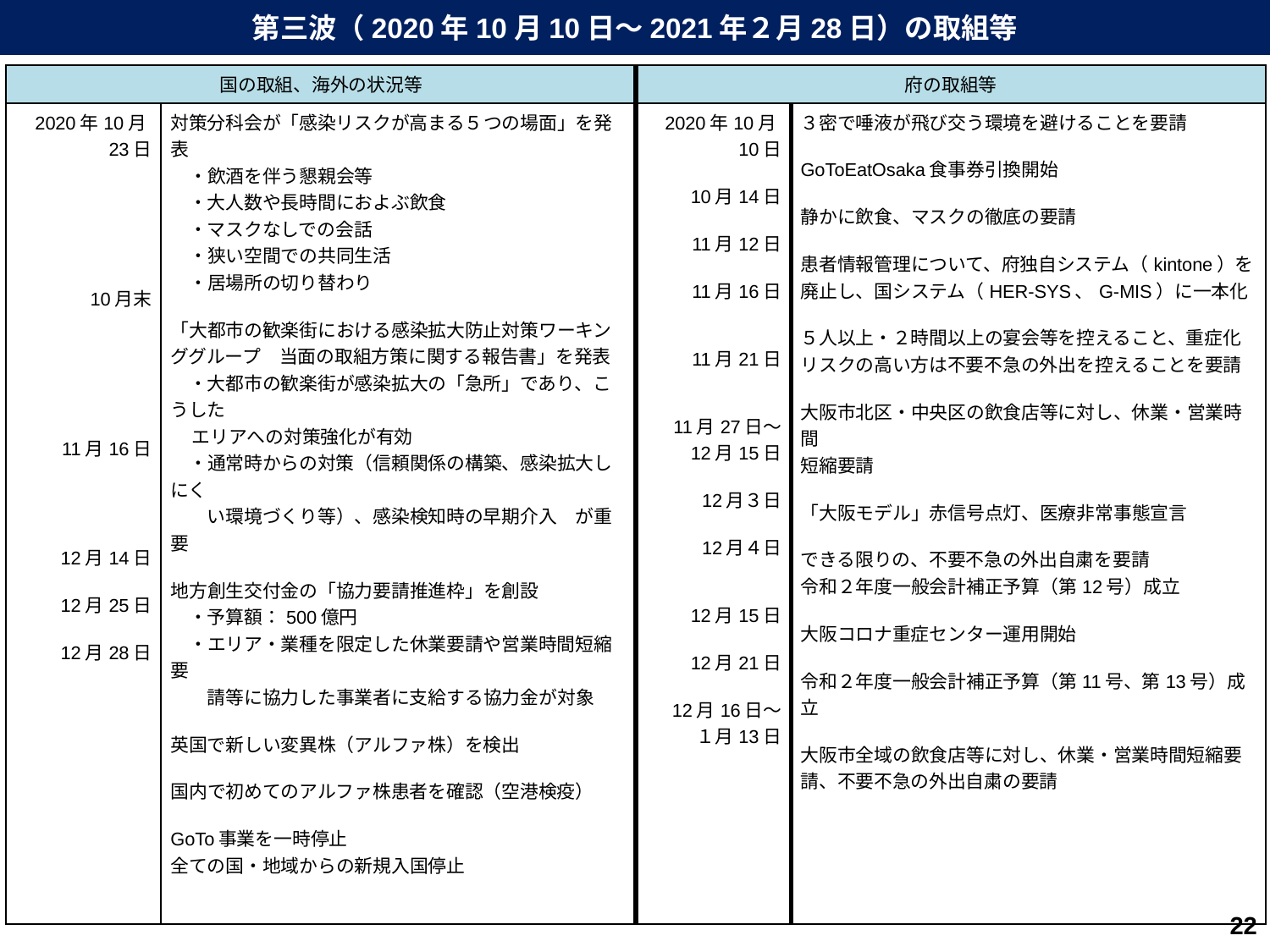

第三波（2020年10月10日～2021年２月28日）の取組等
| 国の取組、海外の状況等 |  | 府の取組等 |  |
| --- | --- | --- | --- |
| 2020年10月23日 10月末 11月16日 12月14日 12月25日 12月28日 | 対策分科会が「感染リスクが高まる５つの場面」を発表 　・飲酒を伴う懇親会等　　 　・大人数や長時間におよぶ飲食 　・マスクなしでの会話 　・狭い空間での共同生活 　・居場所の切り替わり 「大都市の歓楽街における感染拡大防止対策ワーキンググループ　当面の取組方策に関する報告書」を発表 　・大都市の歓楽街が感染拡大の「急所」であり、こうした エリアへの対策強化が有効 　・通常時からの対策（信頼関係の構築、感染拡大しにく　　 　　い環境づくり等）、感染検知時の早期介入　が重要 地方創生交付金の「協力要請推進枠」を創設 　・予算額：500億円 　・エリア・業種を限定した休業要請や営業時間短縮要 　　請等に協力した事業者に支給する協力金が対象 英国で新しい変異株（アルファ株）を検出 国内で初めてのアルファ株患者を確認（空港検疫） GoTo事業を一時停止 全ての国・地域からの新規入国停止 | 2020年10月10日 10月14日 11月12日 11月16日 11月21日 11月27日～ 12月15日 12月３日 12月４日 12月15日 12月21日 12月16日～ １月13日 | ３密で唾液が飛び交う環境を避けることを要請 GoToEatOsaka食事券引換開始 静かに飲食、マスクの徹底の要請 患者情報管理について、府独自システム（kintone）を廃止し、国システム（HER-SYS、G-MIS）に一本化 ５人以上・２時間以上の宴会等を控えること、重症化リスクの高い方は不要不急の外出を控えることを要請 大阪市北区・中央区の飲食店等に対し、休業・営業時間 短縮要請 「大阪モデル」赤信号点灯、医療非常事態宣言 できる限りの、不要不急の外出自粛を要請 令和２年度一般会計補正予算（第12号）成立 大阪コロナ重症センター運用開始 令和２年度一般会計補正予算（第11号、第13号）成立 大阪市全域の飲食店等に対し、休業・営業時間短縮要請、不要不急の外出自粛の要請 |
22